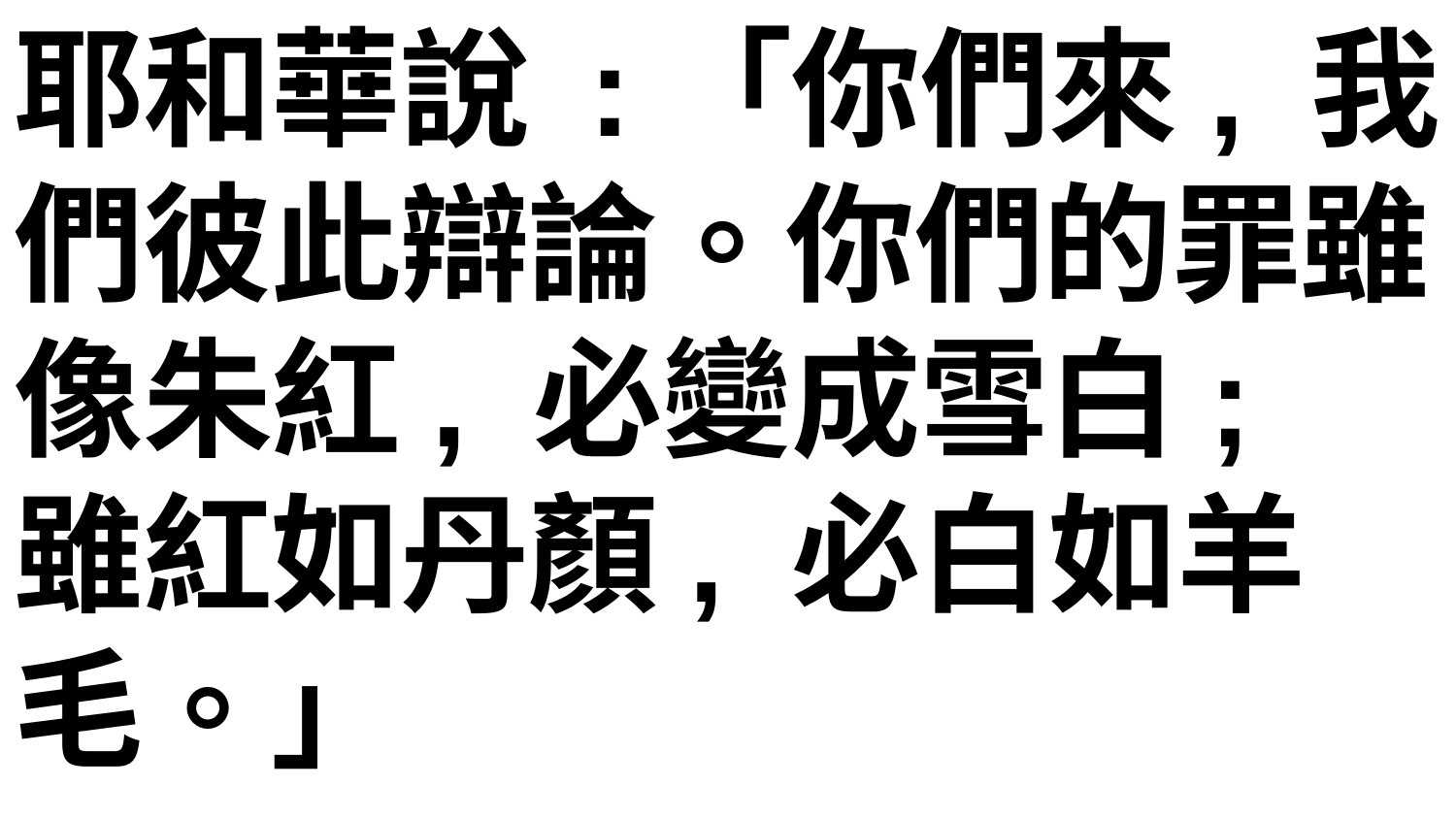

耶和華說 :「你們來, 我們彼此辯論。你們的罪雖像朱紅, 必變成雪白; 雖紅如丹顏, 必白如羊毛。」